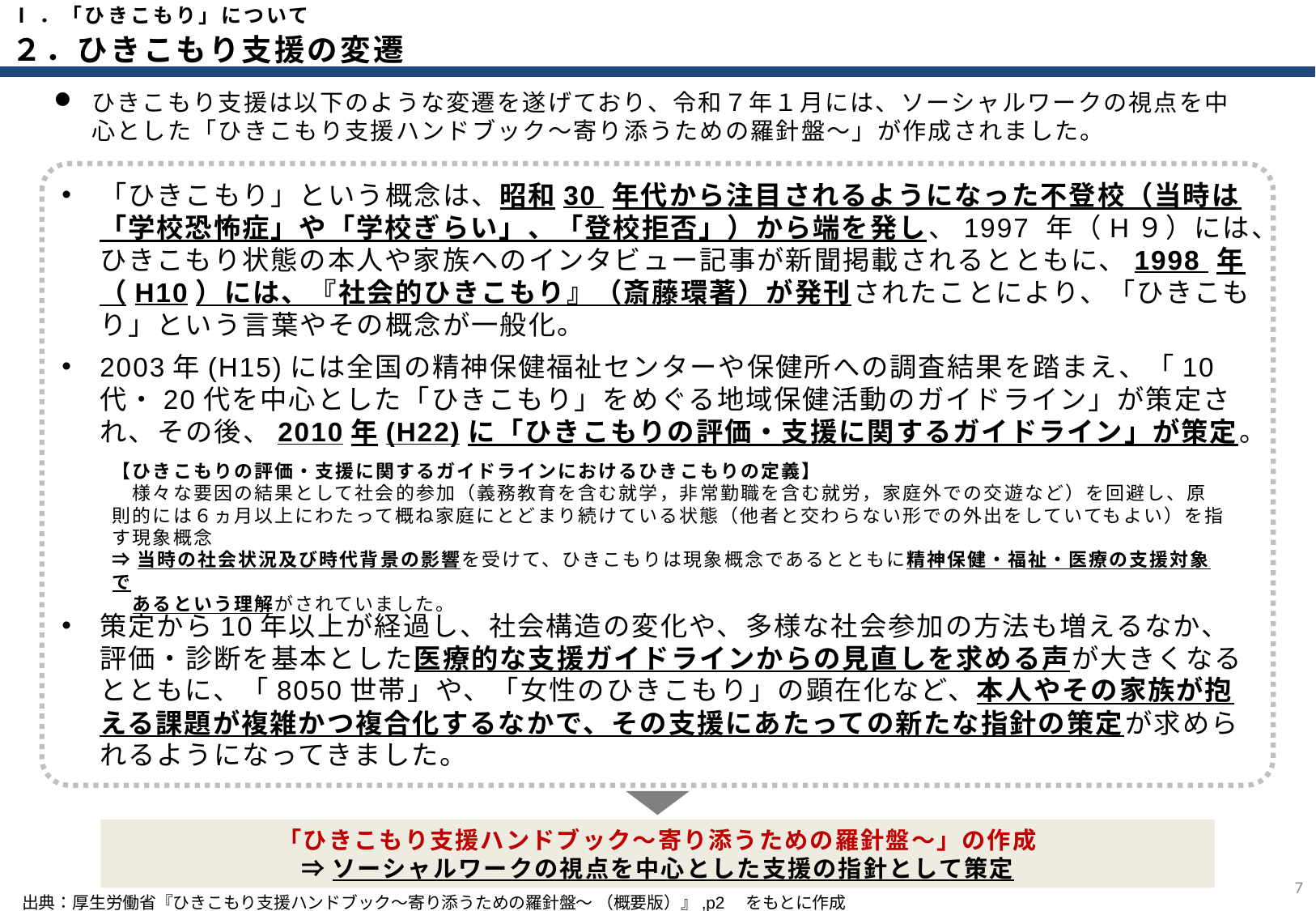

Ⅰ．「ひきこもり」について
２．ひきこもり支援の変遷
ひきこもり支援は以下のような変遷を遂げており、令和７年１月には、ソーシャルワークの視点を中心とした「ひきこもり支援ハンドブック～寄り添うための羅針盤～」が作成されました。
「ひきこもり」という概念は、昭和30 年代から注目されるようになった不登校（当時は「学校恐怖症」や「学校ぎらい」、「登校拒否」）から端を発し、1997 年（H９）には、ひきこもり状態の本人や家族へのインタビュー記事が新聞掲載されるとともに、1998 年（H10）には、『社会的ひきこもり』（斎藤環著）が発刊されたことにより、「ひきこもり」という言葉やその概念が一般化。
2003年(H15)には全国の精神保健福祉センターや保健所への調査結果を踏まえ、「10代・20代を中心とした「ひきこもり」をめぐる地域保健活動のガイドライン」が策定され、その後、2010年(H22)に「ひきこもりの評価・支援に関するガイドライン」が策定。

策定から10年以上が経過し、社会構造の変化や、多様な社会参加の方法も増えるなか、評価・診断を基本とした医療的な支援ガイドラインからの見直しを求める声が大きくなるとともに、「8050世帯」や、「女性のひきこもり」の顕在化など、本人やその家族が抱える課題が複雑かつ複合化するなかで、その支援にあたっての新たな指針の策定が求められるようになってきました。
【ひきこもりの評価・支援に関するガイドラインにおけるひきこもりの定義】
　様々な要因の結果として社会的参加（義務教育を含む就学，非常勤職を含む就労，家庭外での交遊など）を回避し、原則的には６ヵ月以上にわたって概ね家庭にとどまり続けている状態（他者と交わらない形での外出をしていてもよい）を指す現象概念
⇒当時の社会状況及び時代背景の影響を受けて、ひきこもりは現象概念であるとともに精神保健・福祉・医療の支援対象で
　あるという理解がされていました。

「ひきこもり支援ハンドブック～寄り添うための羅針盤～」の作成
⇒ソーシャルワークの視点を中心とした支援の指針として策定
7
出典：厚生労働省『ひきこもり支援ハンドブック～寄り添うための羅針盤～ （概要版）』,p2　をもとに作成